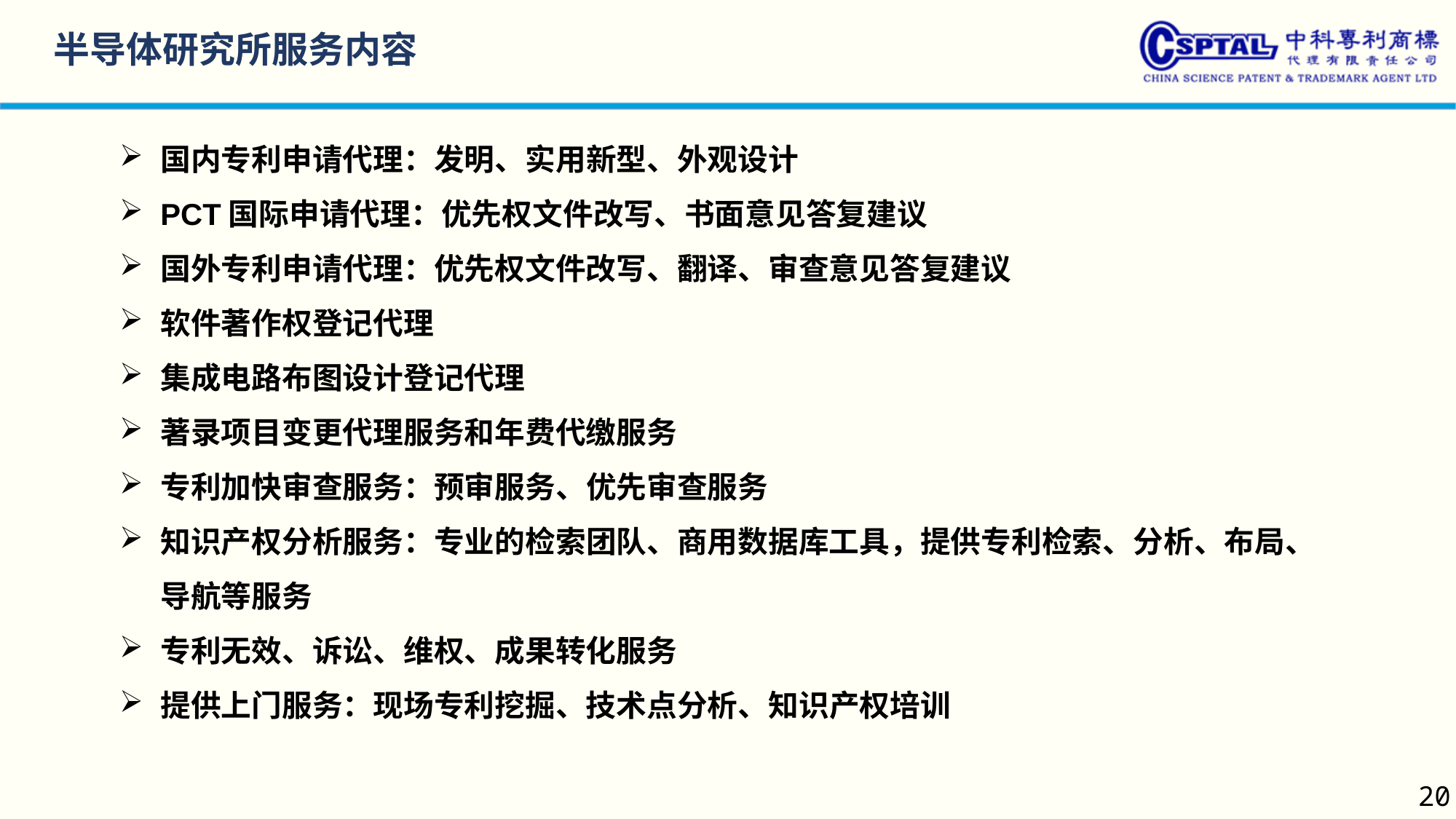

半导体研究所服务内容
国内专利申请代理：发明、实用新型、外观设计
PCT国际申请代理：优先权文件改写、书面意见答复建议
国外专利申请代理：优先权文件改写、翻译、审查意见答复建议
软件著作权登记代理
集成电路布图设计登记代理
著录项目变更代理服务和年费代缴服务
专利加快审查服务：预审服务、优先审查服务
知识产权分析服务：专业的检索团队、商用数据库工具，提供专利检索、分析、布局、导航等服务
专利无效、诉讼、维权、成果转化服务
提供上门服务：现场专利挖掘、技术点分析、知识产权培训
20